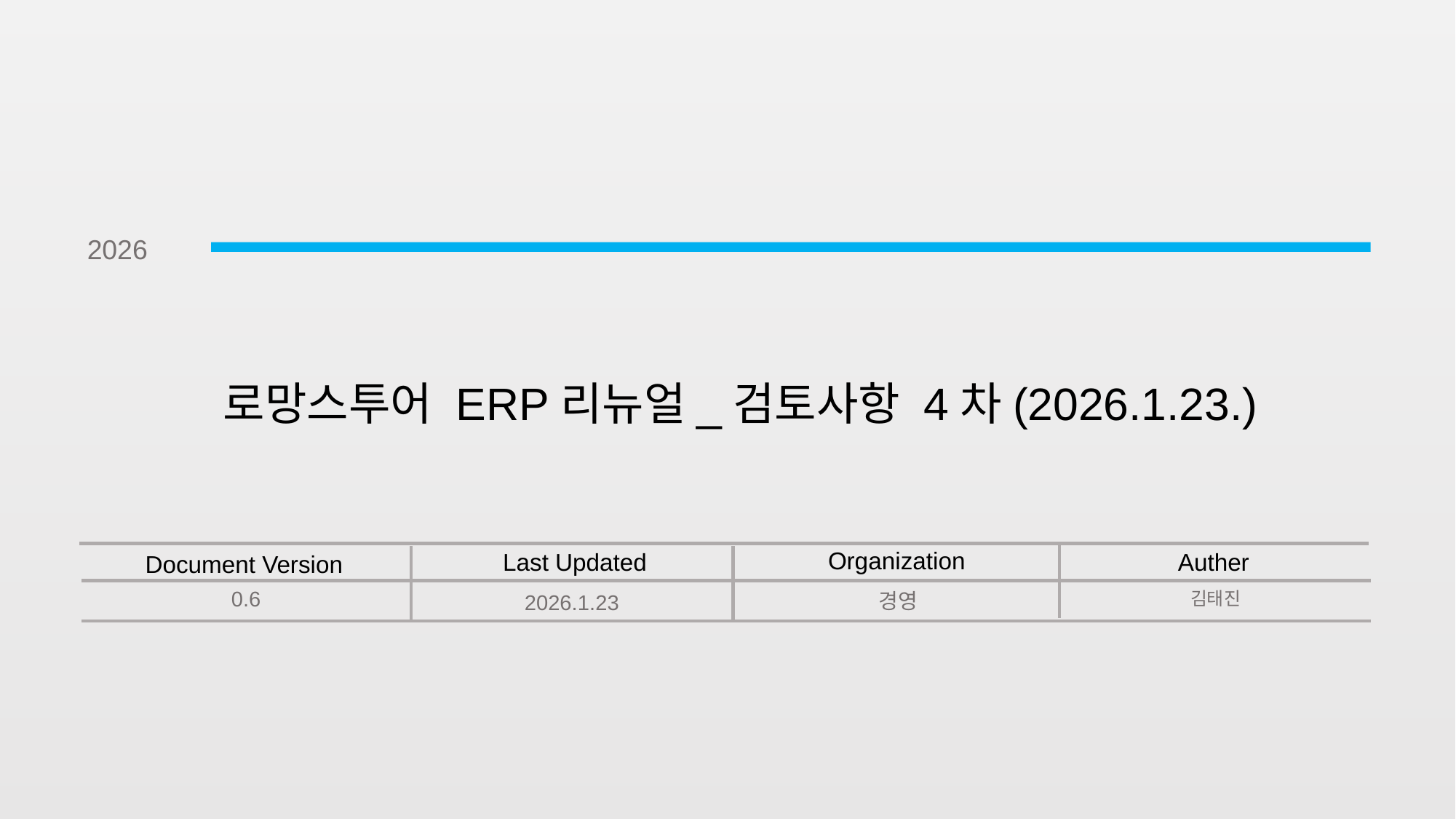

2026

로망스투어 ERP리뉴얼_검토사항 4차(2026.1.23.)
Organization
Auther
Last Updated
Document Version
0.6
김태진
경영
2026.1.23
1